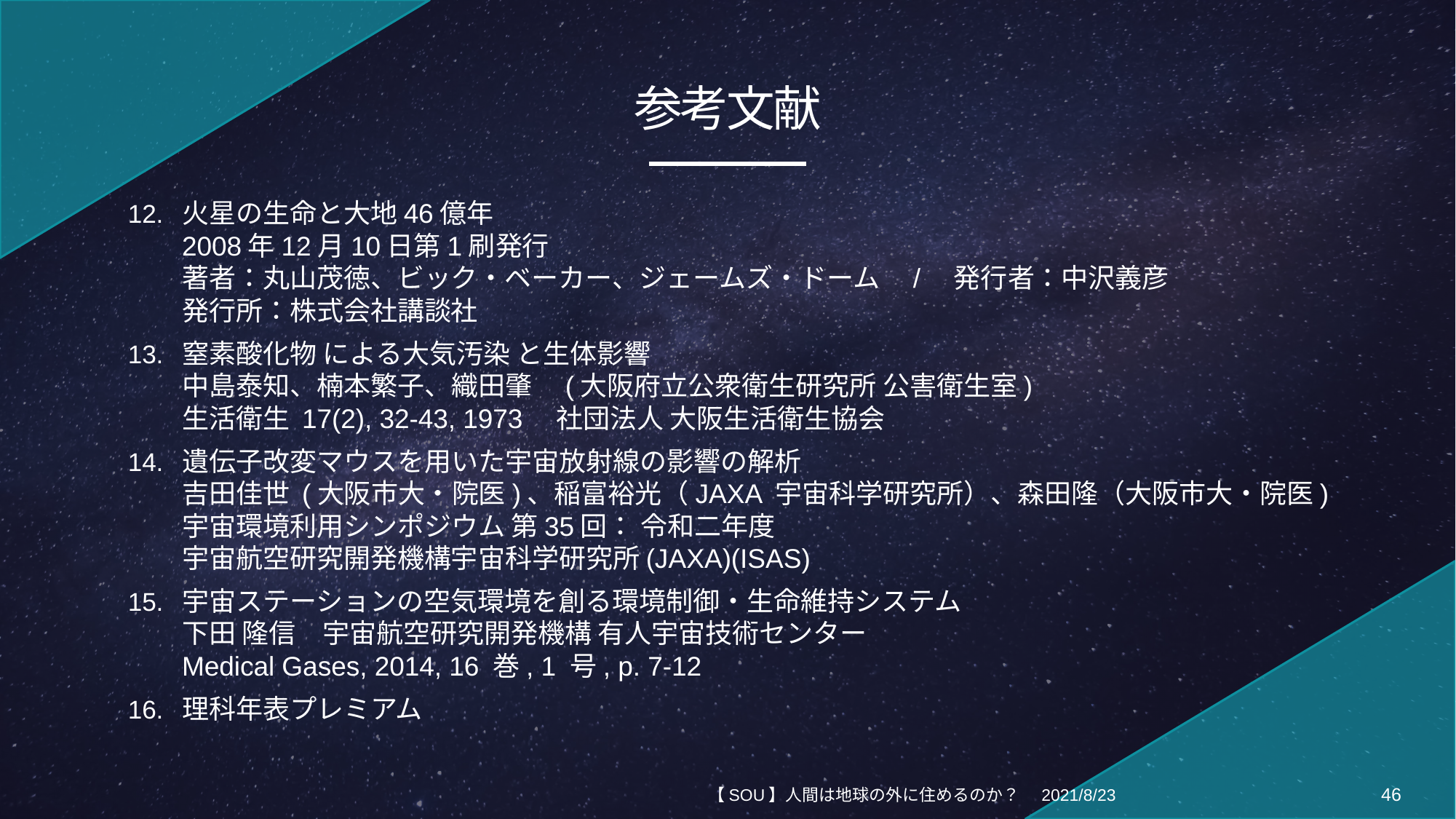

# 参考文献
火星の生命と大地46億年
2008年12月10日第1刷発行
著者：丸山茂徳、ビック・ベーカー、ジェームズ・ドーム　/　発行者：中沢義彦
発行所：株式会社講談社
窒素酸化物 による大気汚染 と生体影響
中島泰知、楠本繁子、織田肇　(大阪府立公衆衛生研究所 公害衛生室)
生活衛生 17(2), 32-43, 1973　社団法人 大阪生活衛生協会
遺伝子改変マウスを用いた宇宙放射線の影響の解析
吉田佳世 (大阪市大・院医)、稲富裕光（JAXA 宇宙科学研究所）、森田隆（大阪市大・院医)
宇宙環境利用シンポジウム 第35回： 令和二年度
宇宙航空研究開発機構宇宙科学研究所(JAXA)(ISAS)
宇宙ステーションの空気環境を創る環境制御・生命維持システム
下田 隆信　宇宙航空研究開発機構 有人宇宙技術センター
Medical Gases, 2014, 16 巻, 1 号, p. 7-12
理科年表プレミアム
【SOU】人間は地球の外に住めるのか？
2021/8/23
46